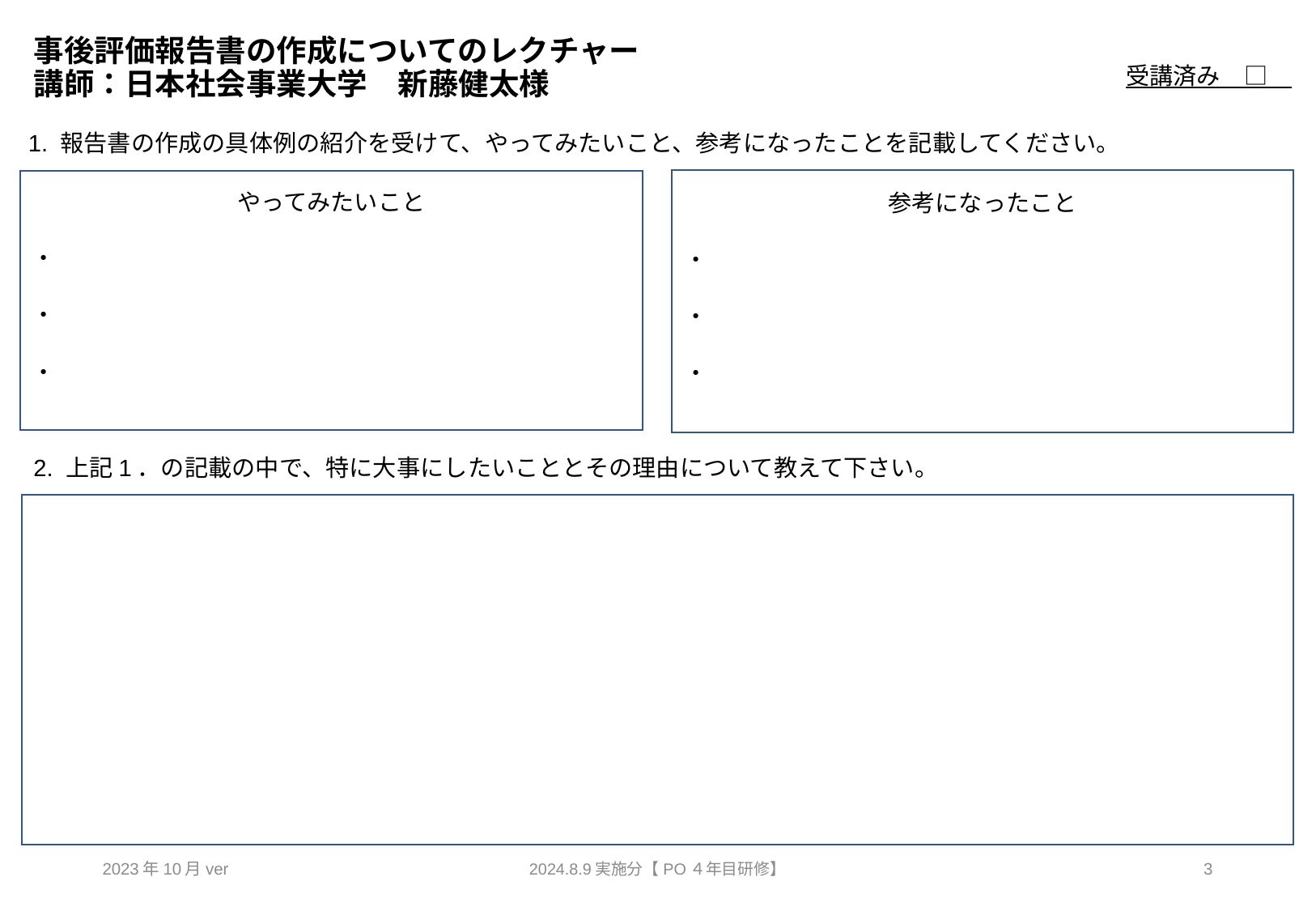

# 事後評価報告書の作成についてのレクチャー　 講師：日本社会事業大学　新藤健太様
受講済み　□
1. 報告書の作成の具体例の紹介を受けて、やってみたいこと、参考になったことを記載してください。
参考になったこと

・

・

・

やってみたいこと

・

・

・

2. 上記1．の記載の中で、特に大事にしたいこととその理由について教えて下さい。

2023年10月ver
2024.8.9実施分【PO４年目研修】
3